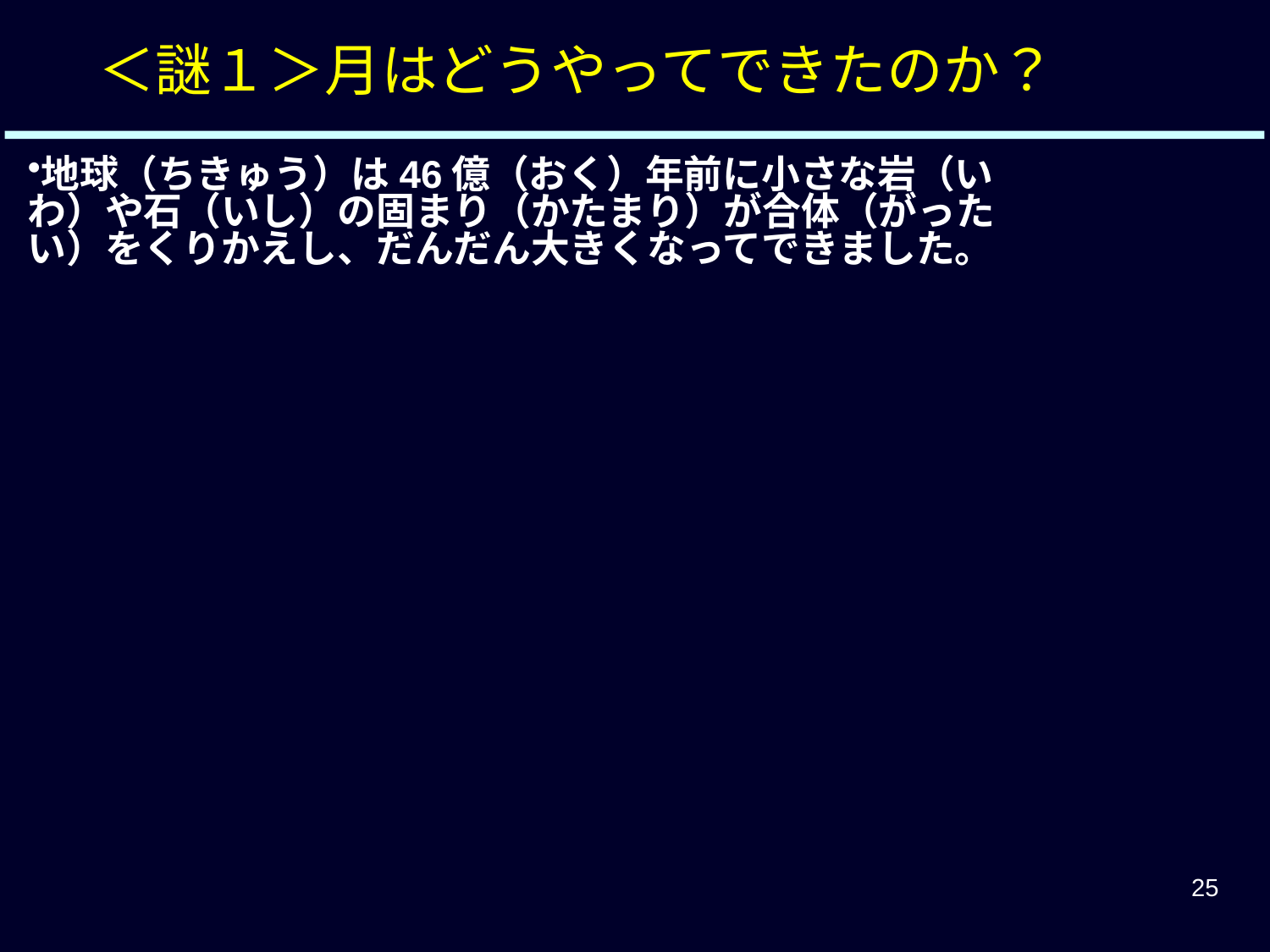

# ＜謎１＞月はどうやってできたのか？
地球（ちきゅう）は46億（おく）年前に小さな岩（いわ）や石（いし）の固まり（かたまり）が合体（がったい）をくりかえし、だんだん大きくなってできました。
25